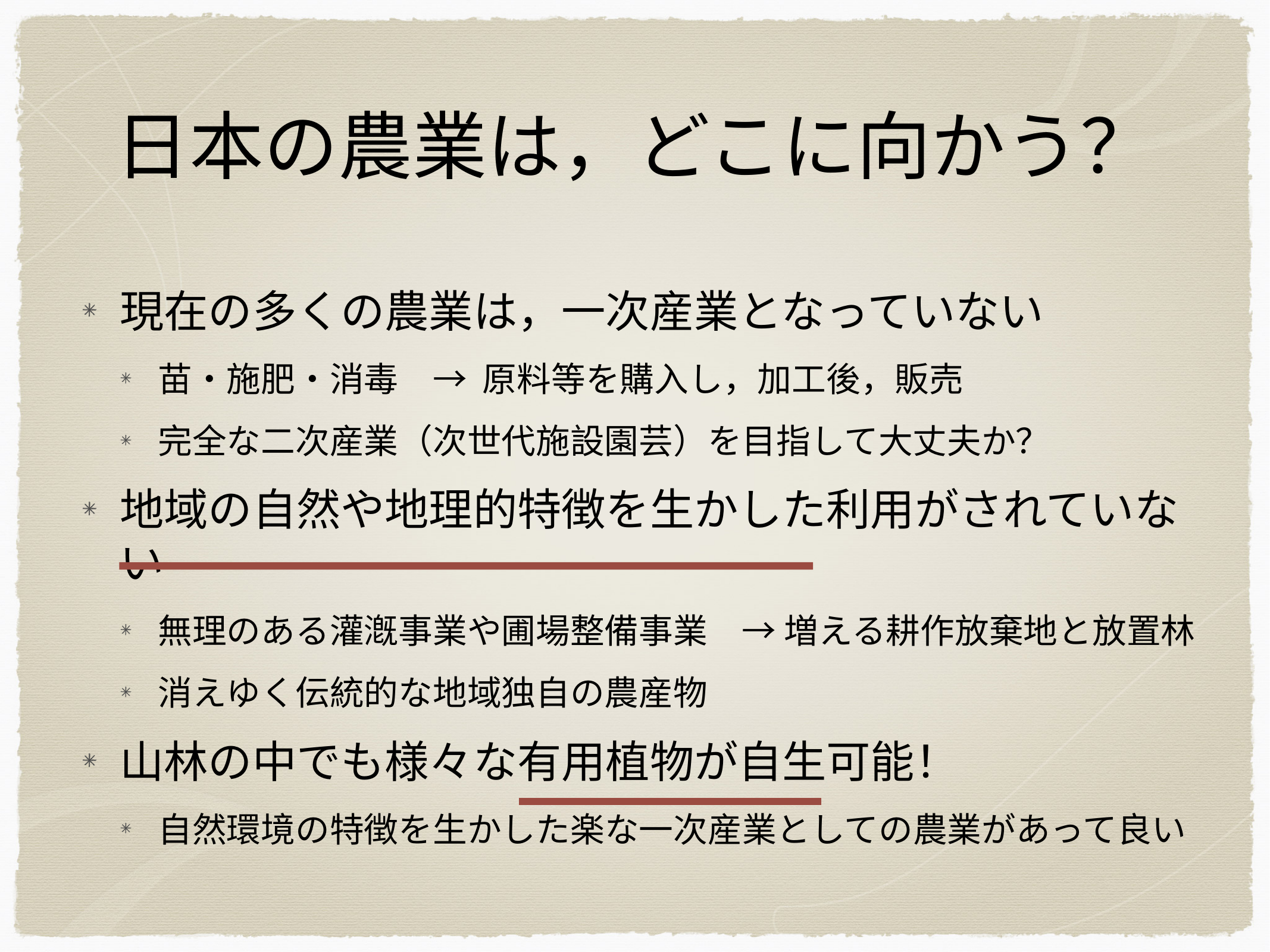

# 日本の農業は，どこに向かう？
現在の多くの農業は，一次産業となっていない
苗・施肥・消毒　→  原料等を購入し，加工後，販売
完全な二次産業（次世代施設園芸）を目指して大丈夫か？
地域の自然や地理的特徴を生かした利用がされていない
無理のある灌漑事業や圃場整備事業　→ 増える耕作放棄地と放置林
消えゆく伝統的な地域独自の農産物
山林の中でも様々な有用植物が自生可能！
自然環境の特徴を生かした楽な一次産業としての農業があって良い